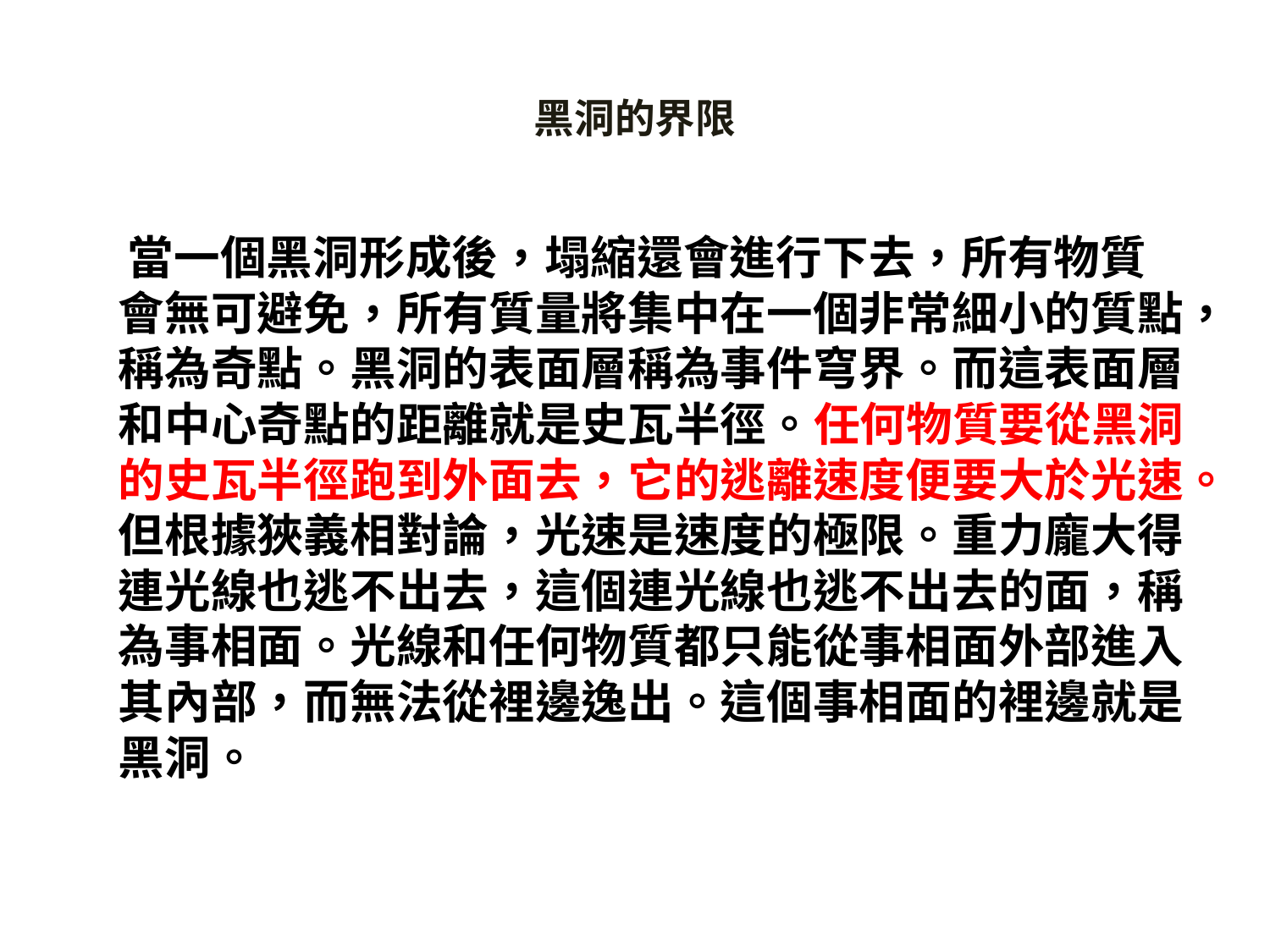

# 黑洞的界限
    當一個黑洞形成後，塌縮還會進行下去，所有物質會無可避免，所有質量將集中在一個非常細小的質點，稱為奇點。黑洞的表面層稱為事件穹界。而這表面層和中心奇點的距離就是史瓦半徑。任何物質要從黑洞的史瓦半徑跑到外面去，它的逃離速度便要大於光速。但根據狹義相對論，光速是速度的極限。重力龐大得連光線也逃不出去，這個連光線也逃不出去的面，稱為事相面。光線和任何物質都只能從事相面外部進入其內部，而無法從裡邊逸出。這個事相面的裡邊就是黑洞。